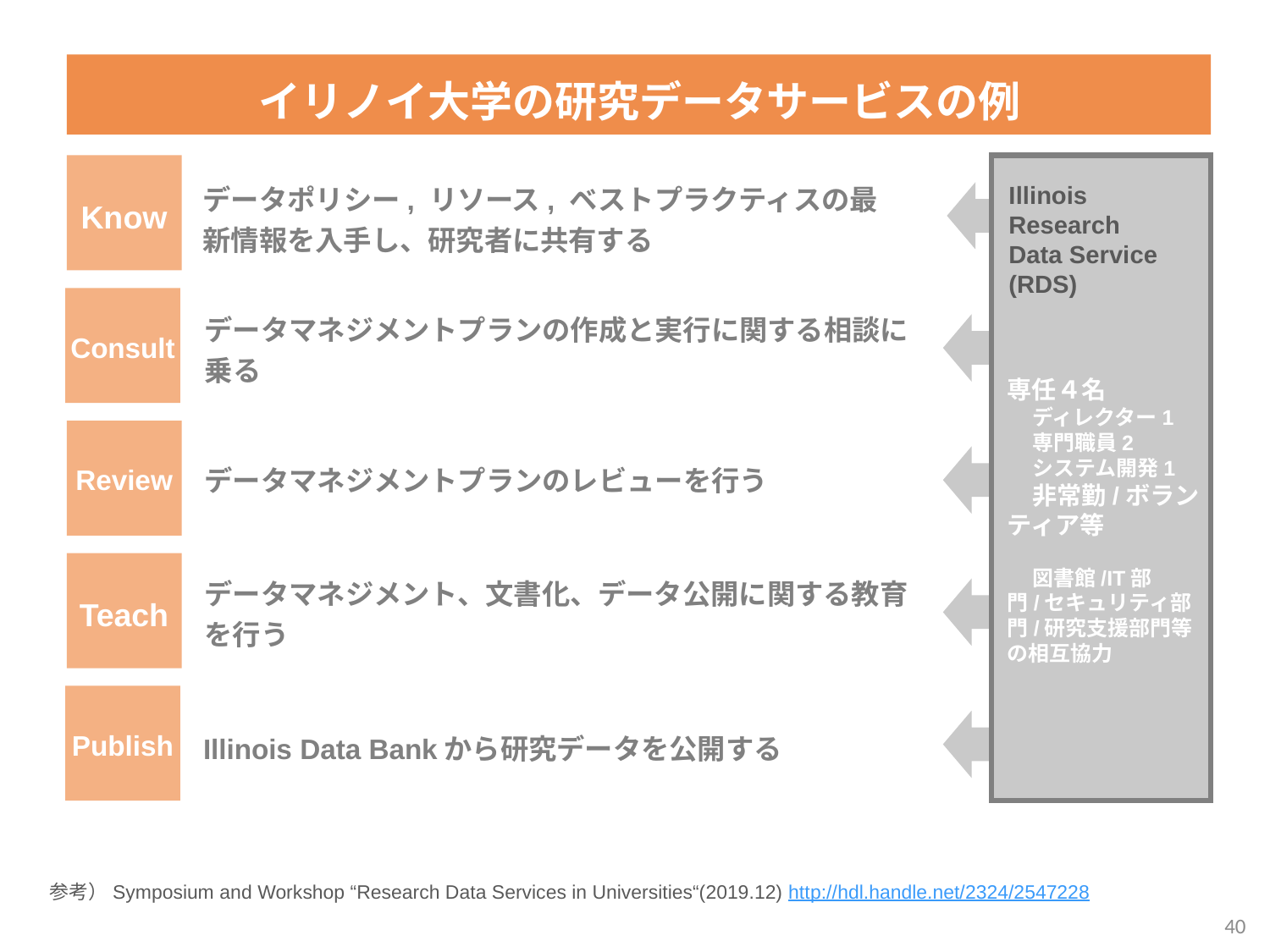

イリノイ大学の研究データサービスの例

Know

データポリシー, リソース, ベストプラクティスの最新情報を入手し、研究者に共有する
Illinois
Research Data Service (RDS)

Consult
データマネジメントプランの作成と実行に関する相談に乗る

専任４名
ディレクター1
専門職員2
システム開発1
非常勤/ボランティア等

図書館/IT部門/セキュリティ部門/研究支援部門等の相互協力

Review

データマネジメントプランのレビューを行う

Teach
データマネジメント、文書化、データ公開に関する教育を行う

Publish

Illinois Data Bankから研究データを公開する
参考）Symposium and Workshop “Research Data Services in Universities“(2019.12) http://hdl.handle.net/2324/2547228
40